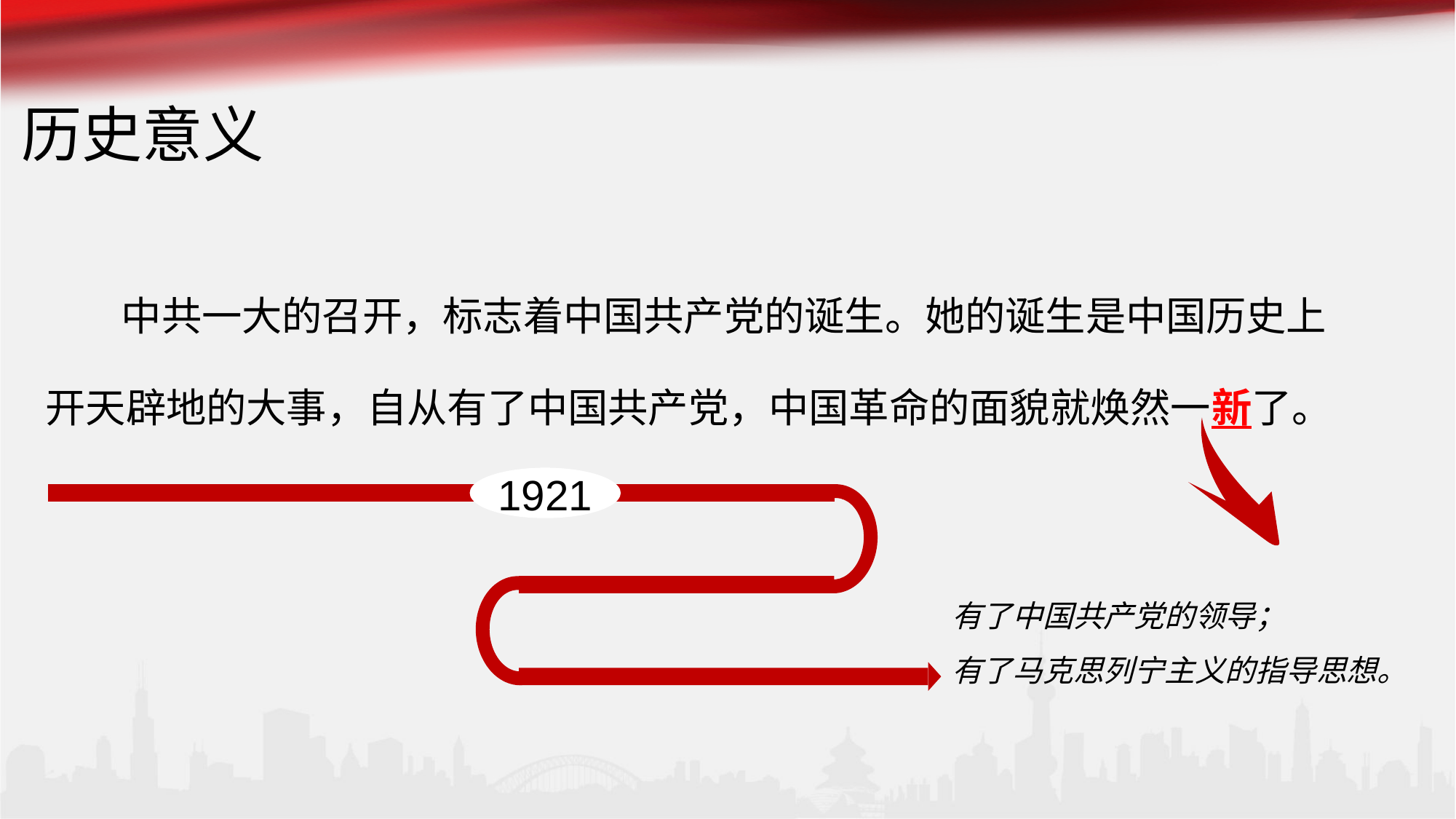

历史意义
              中共一大的召开，标志着中国共产党的诞生。她的诞生是中国历史上开天辟地的大事，自从有了中国共产党，中国革命的面貌就焕然一新了。

1921

有了中国共产党的领导；
有了马克思列宁主义的指导思想。